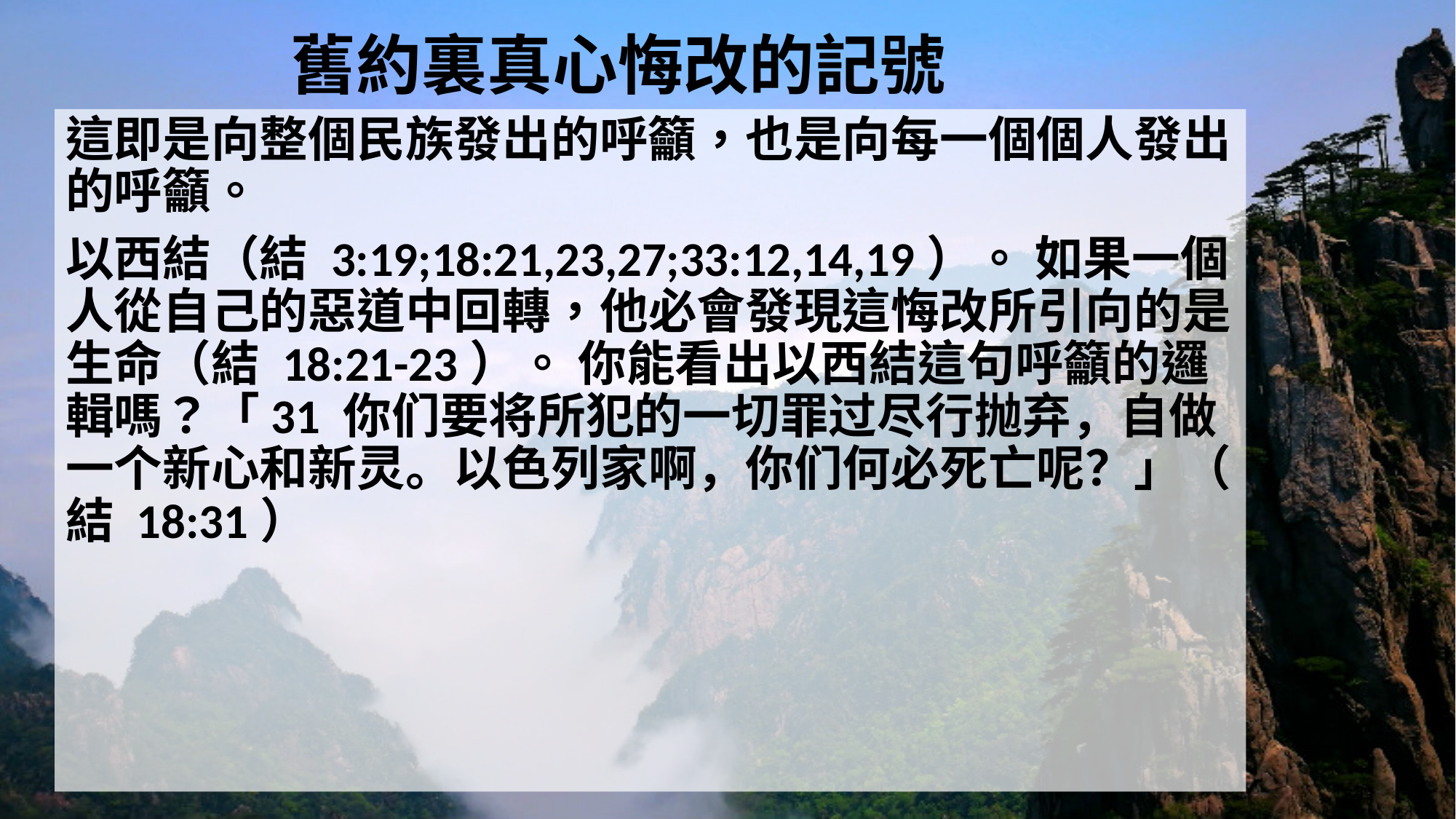

# 舊約裏真心悔改的記號
這即是向整個民族發出的呼籲，也是向每一個個人發出的呼籲。
以西結（結 3:19;18:21,23,27;33:12,14,19）。 如果一個人從自己的惡道中回轉，他必會發現這悔改所引向的是生命（結 18:21-23）。 你能看出以西結這句呼籲的邏輯嗎？「31 你们要将所犯的一切罪过尽行抛弃，自做一个新心和新灵。以色列家啊，你们何必死亡呢？」（ 結 18:31）